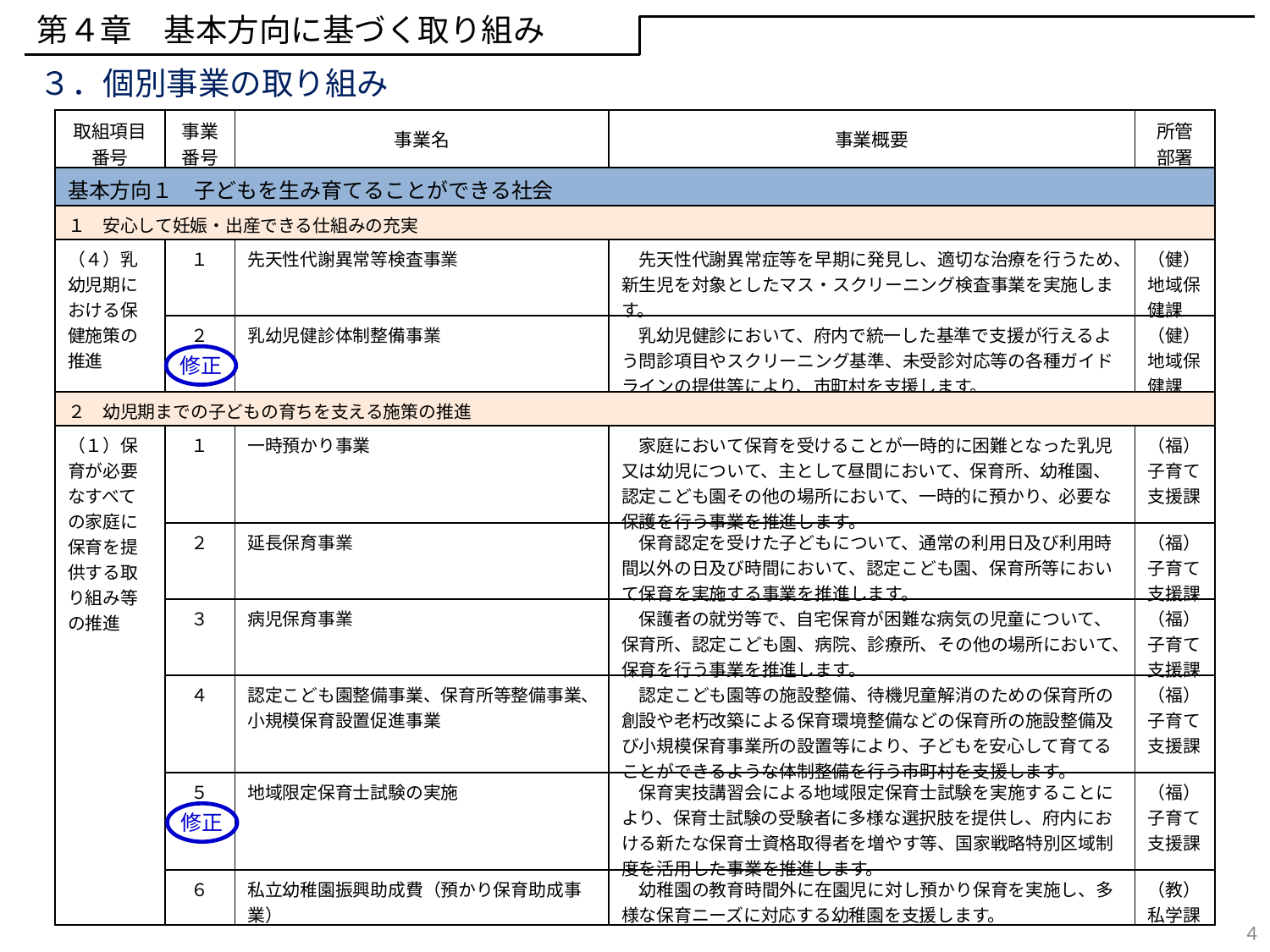

第４章　基本方向に基づく取り組み
３．個別事業の取り組み
| 取組項目 番号 | 事業 番号 | 事業名 | 事業概要 | 所管 部署 |
| --- | --- | --- | --- | --- |
| 基本方向１　子どもを生み育てることができる社会 |  |  |  |  |
| １　安心して妊娠・出産できる仕組みの充実 |  |  |  |  |
| （４）乳幼児期における保健施策の推進 | １ | 先天性代謝異常等検査事業 | 先天性代謝異常症等を早期に発見し、適切な治療を行うため、新生児を対象としたマス・スクリーニング検査事業を実施します。 | （健）地域保健課 |
|  | ２ | 乳幼児健診体制整備事業 | 乳幼児健診において、府内で統一した基準で支援が行えるよう問診項目やスクリーニング基準、未受診対応等の各種ガイドラインの提供等により、市町村を支援します。 | （健）地域保健課 |
| ２　幼児期までの子どもの育ちを支える施策の推進 |  |  |  |  |
| （１）保育が必要なすべての家庭に保育を提供する取り組み等の推進 | １ | 一時預かり事業 | 家庭において保育を受けることが一時的に困難となった乳児又は幼児について、主として昼間において、保育所、幼稚園、 認定こども園その他の場所において、一時的に預かり、必要な保護を行う事業を推進します。 | （福）子育て支援課 |
|  | ２ | 延長保育事業 | 保育認定を受けた子どもについて、通常の利用日及び利用時間以外の日及び時間において、認定こども園、保育所等において保育を実施する事業を推進します。 | （福）子育て支援課 |
|  | ３ | 病児保育事業 | 保護者の就労等で、自宅保育が困難な病気の児童について、保育所、認定こども園、病院、診療所、その他の場所において、保育を行う事業を推進します。 | （福）子育て支援課 |
|  | ４ | 認定こども園整備事業、保育所等整備事業、小規模保育設置促進事業 | 認定こども園等の施設整備、待機児童解消のための保育所の創設や老朽改築による保育環境整備などの保育所の施設整備及び小規模保育事業所の設置等により、子どもを安心して育てることができるような体制整備を行う市町村を支援します。 | （福）子育て支援課 |
|  | ５ | 地域限定保育士試験の実施 | 保育実技講習会による地域限定保育士試験を実施することにより、保育士試験の受験者に多様な選択肢を提供し、府内における新たな保育士資格取得者を増やす等、国家戦略特別区域制度を活用した事業を推進します。 | （福）子育て支援課 |
|  | ６ | 私立幼稚園振興助成費（預かり保育助成事業） | 幼稚園の教育時間外に在園児に対し預かり保育を実施し、多様な保育ニーズに対応する幼稚園を支援します。 | （教）私学課 |

修正

修正
4